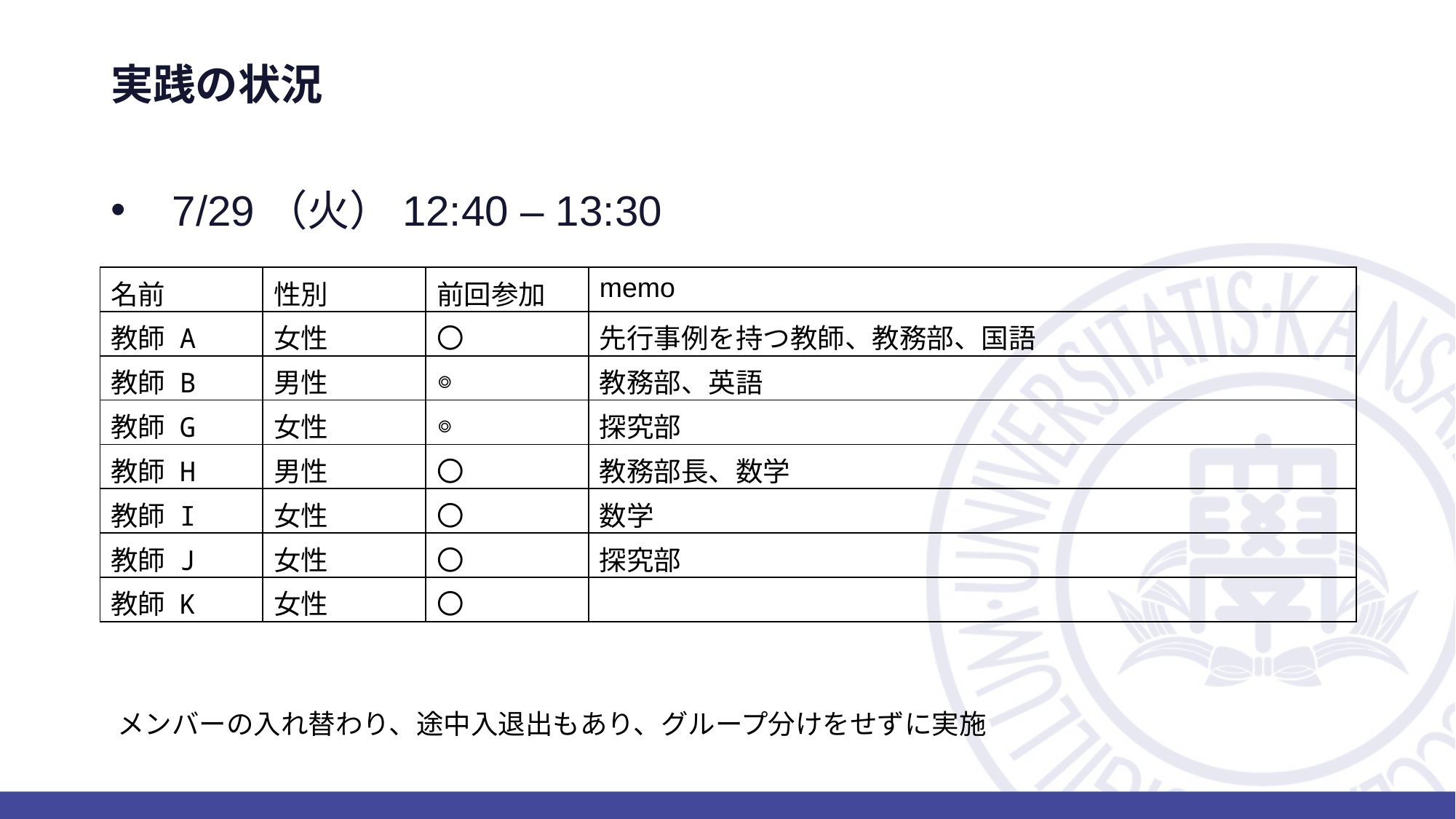

# 実践の状況
7/29（火）12:40 – 13:30
| 名前 | 性別 | 前回参加 | memo |
| --- | --- | --- | --- |
| 教師 A | 女性 | 〇 | 先行事例を持つ教師、教務部、国語 |
| 教師 B | 男性 | ◎ | 教務部、英語 |
| 教師 G | 女性 | ◎ | 探究部 |
| 教師 H | 男性 | 〇 | 教務部長、数学 |
| 教師 I | 女性 | 〇 | 数学 |
| 教師 J | 女性 | 〇 | 探究部 |
| 教師 K | 女性 | 〇 |  |
メンバーの入れ替わり、途中入退出もあり、グループ分けをせずに実施